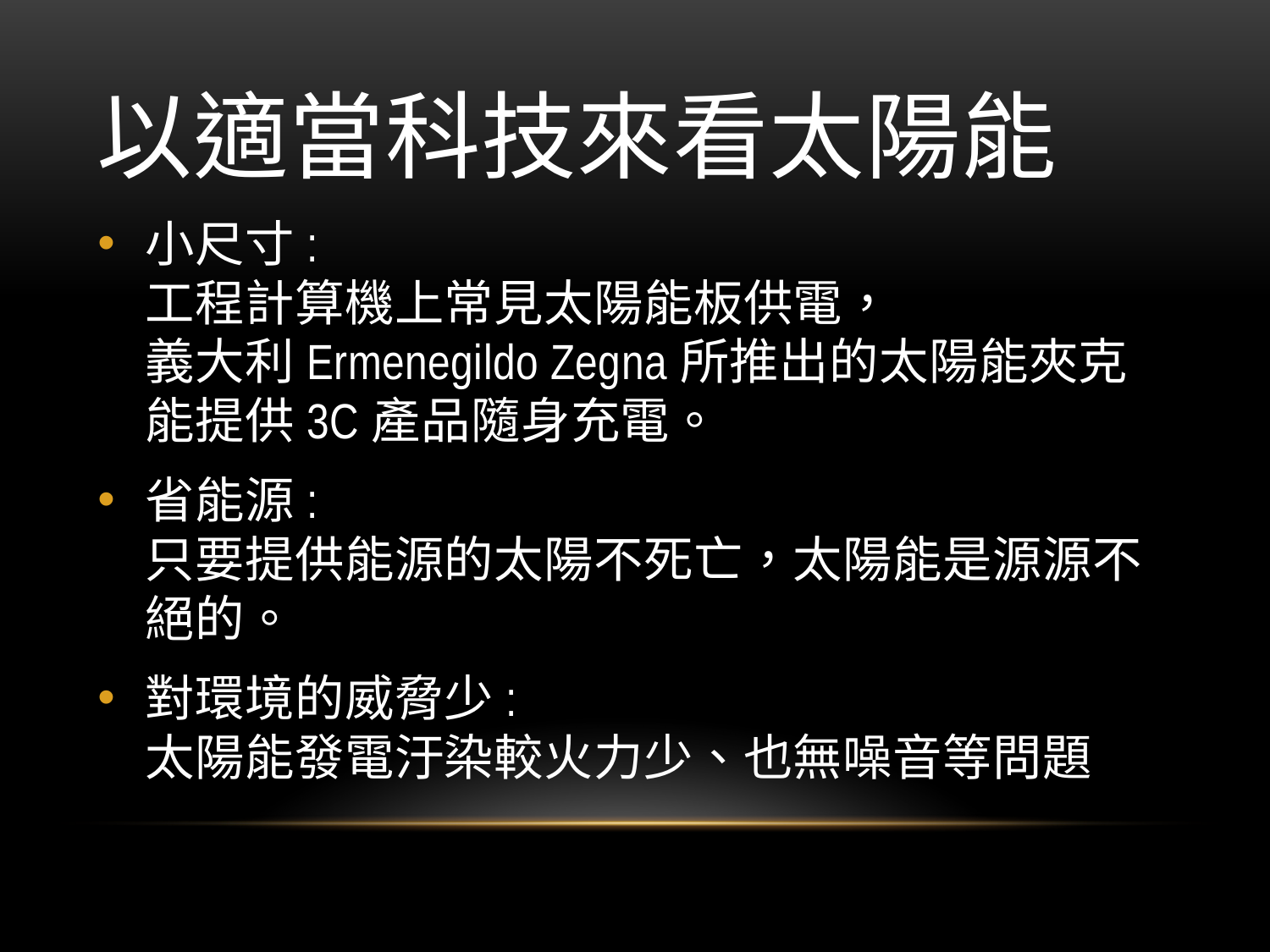

# 以適當科技來看太陽能
小尺寸:
工程計算機上常見太陽能板供電，
義大利Ermenegildo Zegna所推出的太陽能夾克能提供3C產品隨身充電。
省能源:
只要提供能源的太陽不死亡，太陽能是源源不絕的。
對環境的威脅少:
太陽能發電汙染較火力少、也無噪音等問題